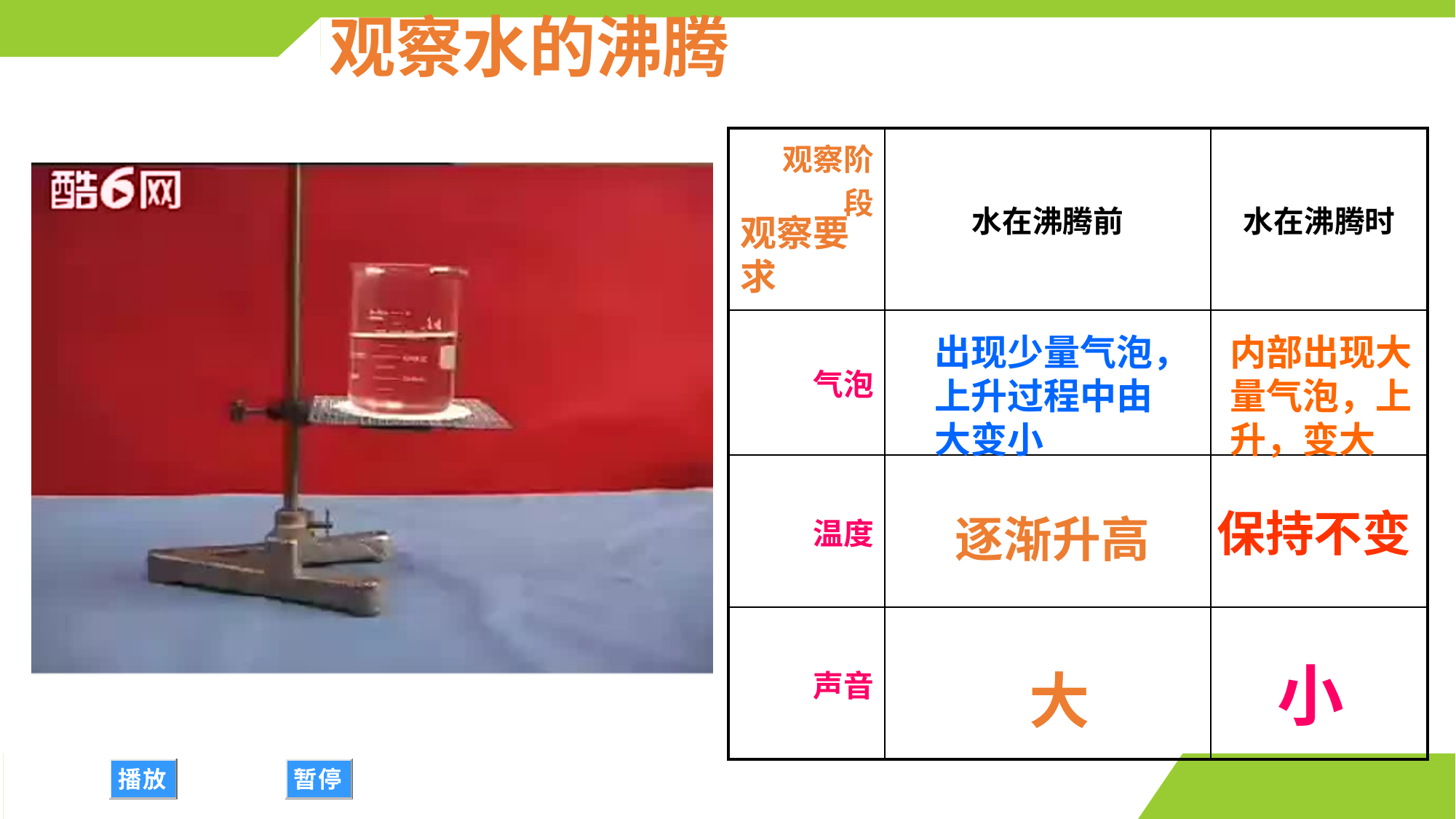

观察水的沸腾
| 观察阶段 | 水在沸腾前 | 水在沸腾时 |
| --- | --- | --- |
| 气泡 |  |  |
| 温度 |  |  |
| 声音 |  |  |

观察要求
出现少量气泡，
上升过程中由
大变小
内部出现大量气泡，上升，变大
保持不变
逐渐升高
小
大